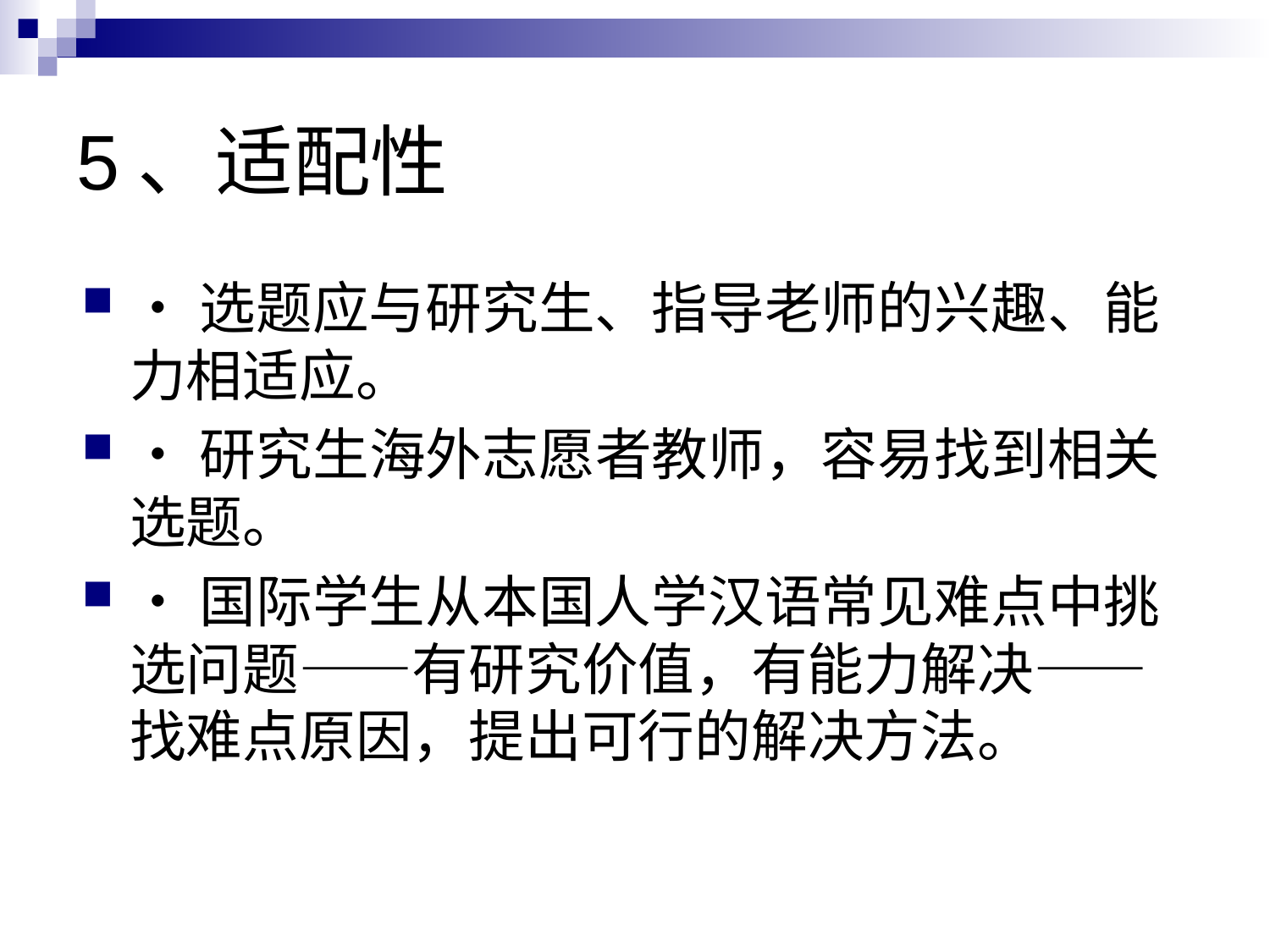

# 5、适配性
•选题应与研究生、指导老师的兴趣、能力相适应。
•研究生海外志愿者教师，容易找到相关选题。
•国际学生从本国人学汉语常见难点中挑选问题——有研究价值，有能力解决——找难点原因，提出可行的解决方法。